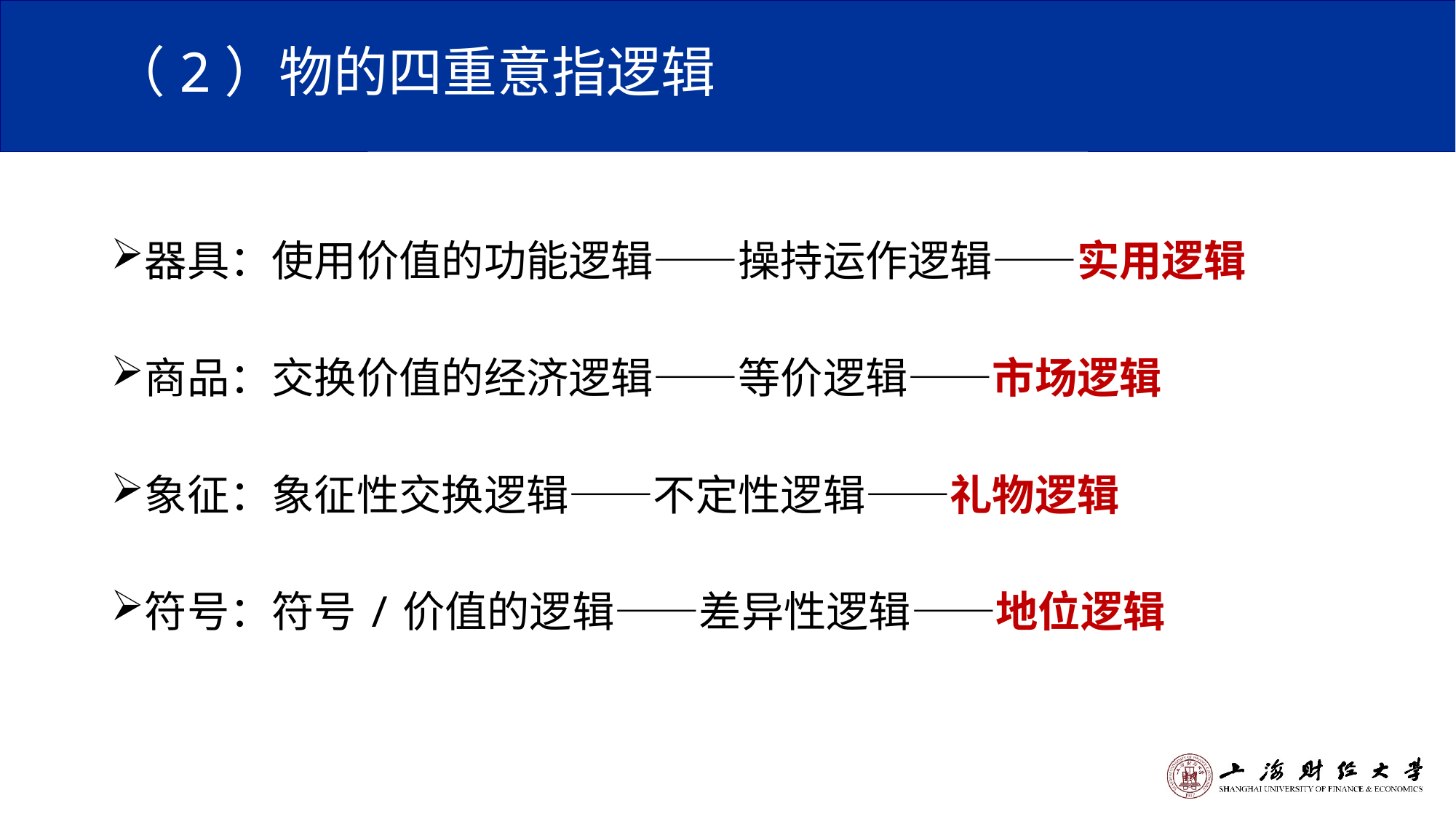

# （2）物的四重意指逻辑
器具：使用价值的功能逻辑——操持运作逻辑——实用逻辑
商品：交换价值的经济逻辑——等价逻辑——市场逻辑
象征：象征性交换逻辑——不定性逻辑——礼物逻辑
符号：符号/价值的逻辑——差异性逻辑——地位逻辑